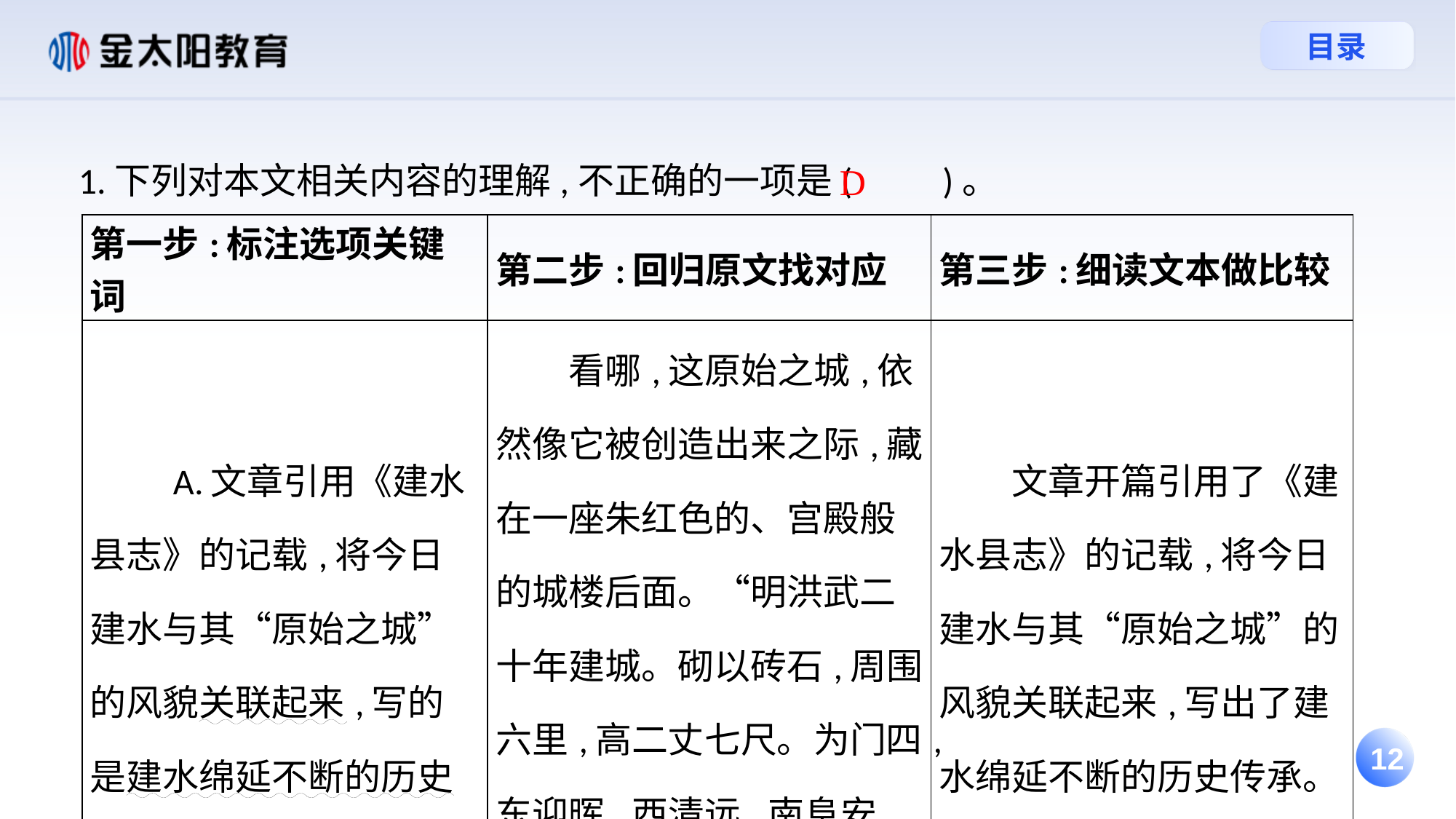

1.下列对本文相关内容的理解,不正确的一项是(　　)。
D
| 第一步:标注选项关键词 | 第二步:回归原文找对应 | 第三步:细读文本做比较 |
| --- | --- | --- |
| A.文章引用《建水县志》的记载,将今日建水与其“原始之城”的风貌关联起来,写的是建水绵延不断的历史传承。 | 看哪,这原始之城,依然像它被创造出来之际,藏在一座朱红色的、宫殿般的城楼后面。“明洪武二十年建城。砌以砖石,周围六里,高二丈七尺。为门四,东迎晖,西清远,南阜安,北永贞。”(《建水县志》) | 文章开篇引用了《建水县志》的记载,将今日建水与其“原始之城”的风貌关联起来,写出了建水绵延不断的历史传承。该选项正确。 |